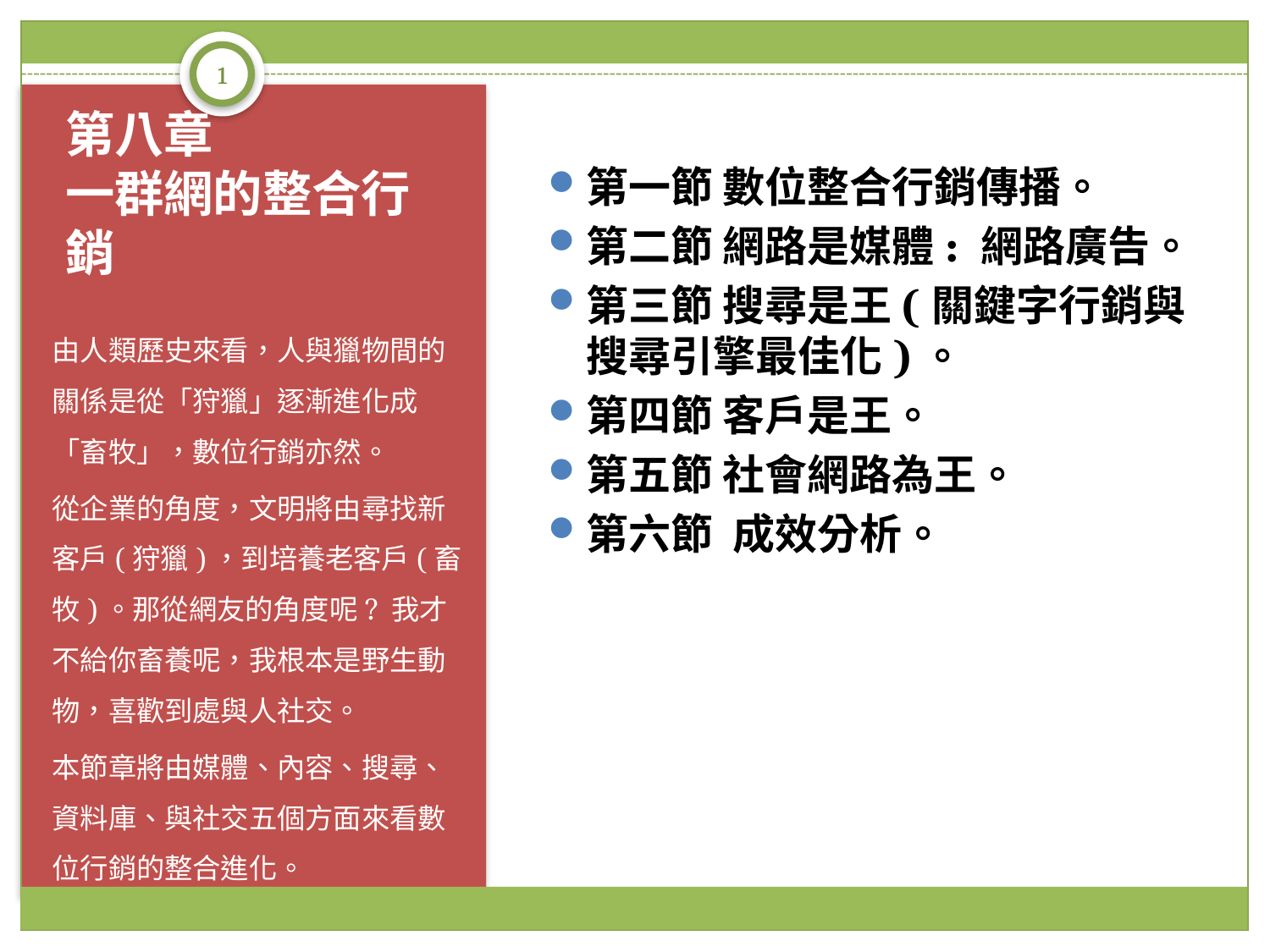

1

第一節 數位整合行銷傳播。
第二節 網路是媒體: 網路廣告。
第三節 搜尋是王(關鍵字行銷與搜尋引擎最佳化)。
第四節 客戶是王。
第五節 社會網路為王。
第六節  成效分析。

# 第八章 一群網的整合行銷
由人類歷史來看，人與獵物間的關係是從「狩獵」逐漸進化成「畜牧」，數位行銷亦然。
從企業的角度，文明將由尋找新客戶(狩獵)，到培養老客戶(畜牧)。那從網友的角度呢? 我才不給你畜養呢，我根本是野生動物，喜歡到處與人社交。
本節章將由媒體、內容、搜尋、資料庫、與社交五個方面來看數位行銷的整合進化。